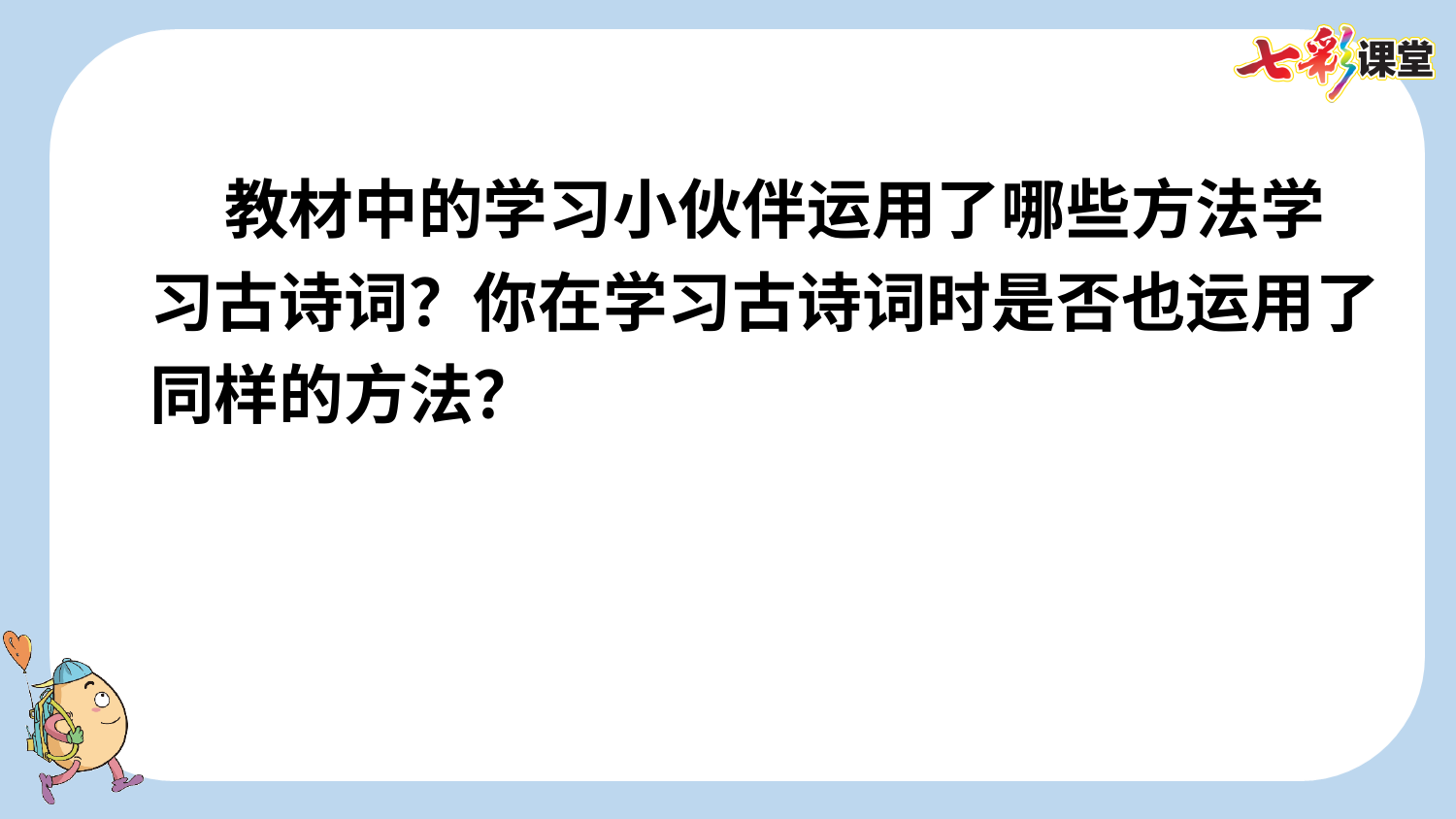

教材中的学习小伙伴运用了哪些方法学习古诗词？你在学习古诗词时是否也运用了同样的方法？